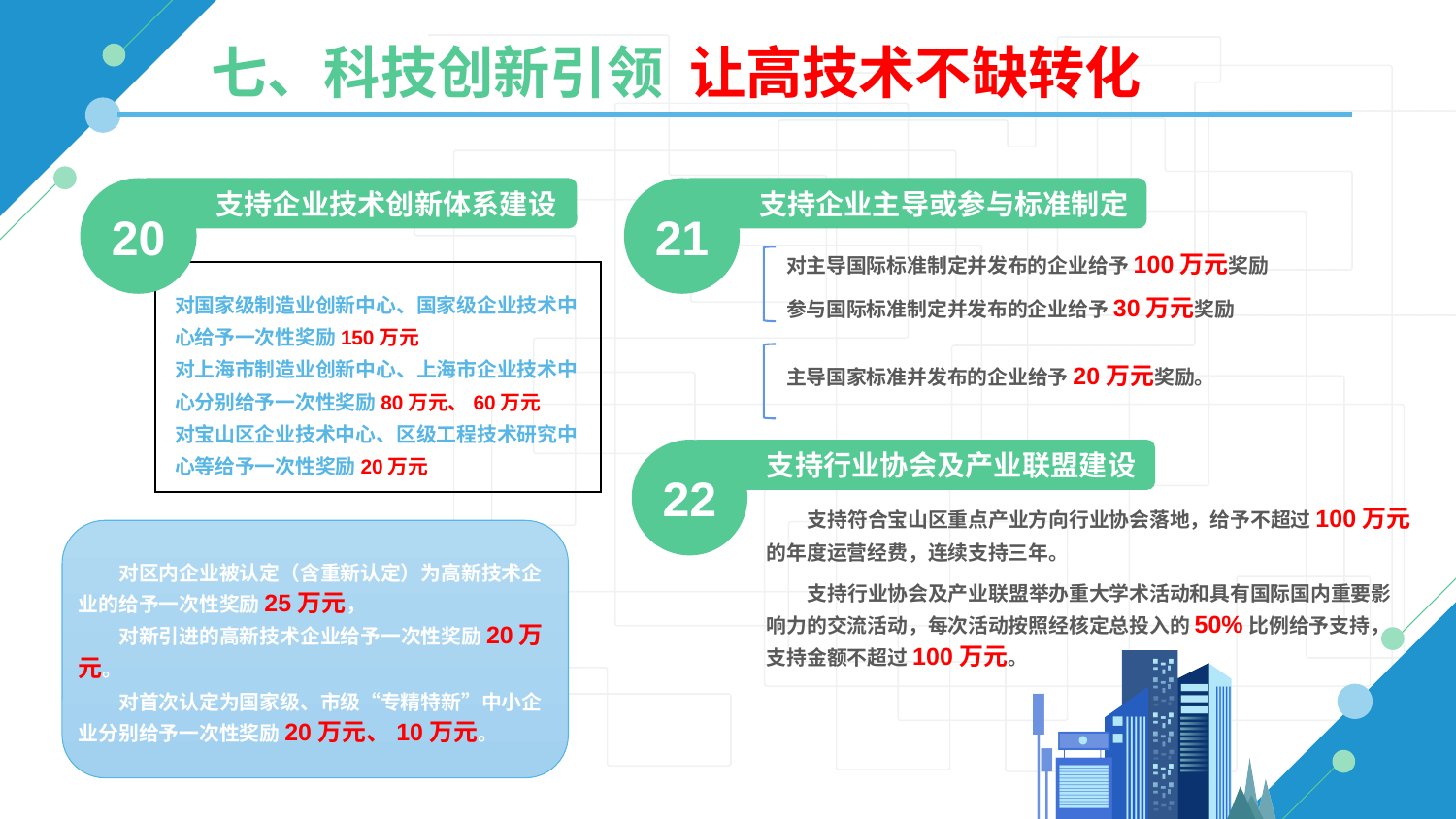

七、科技创新引领  让高技术不缺转化
20

支持企业技术创新体系建设
21

支持企业主导或参与标准制定
对主导国际标准制定并发布的企业给予100万元奖励
参与国际标准制定并发布的企业给予30万元奖励

对国家级制造业创新中心、国家级企业技术中心给予一次性奖励150万元
对上海市制造业创新中心、上海市企业技术中心分别给予一次性奖励80万元、60万元
对宝山区企业技术中心、区级工程技术研究中心等给予一次性奖励20万元

主导国家标准并发布的企业给予20万元奖励。
22

支持行业协会及产业联盟建设
支持符合宝山区重点产业方向行业协会落地，给予不超过100万元的年度运营经费，连续支持三年。

对区内企业被认定（含重新认定）为高新技术企业的给予一次性奖励25万元，
对新引进的高新技术企业给予一次性奖励20万元。
对首次认定为国家级、市级“专精特新”中小企业分别给予一次性奖励20万元、10万元。
支持行业协会及产业联盟举办重大学术活动和具有国际国内重要影响力的交流活动，每次活动按照经核定总投入的50%比例给予支持，支持金额不超过100万元。